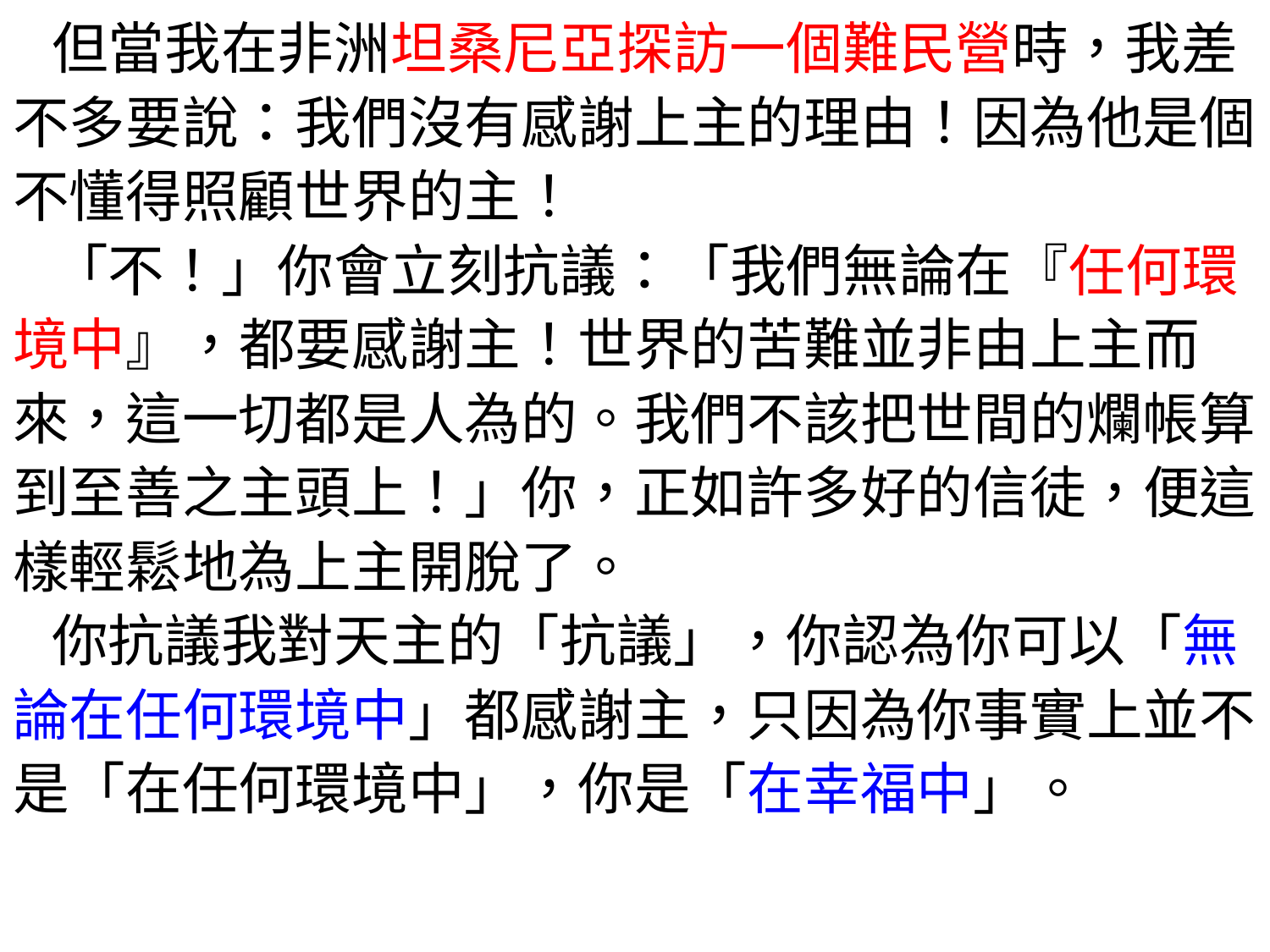

但當我在非洲坦桑尼亞探訪一個難民營時，我差不多要說：我們沒有感謝上主的理由！因為他是個不懂得照顧世界的主！
  「不！」你會立刻抗議：「我們無論在『任何環境中』，都要感謝主！世界的苦難並非由上主而來，這一切都是人為的。我們不該把世間的爛帳算到至善之主頭上！」你，正如許多好的信徒，便這樣輕鬆地為上主開脫了。
  你抗議我對天主的「抗議」，你認為你可以「無論在任何環境中」都感謝主，只因為你事實上並不是「在任何環境中」，你是「在幸福中」。